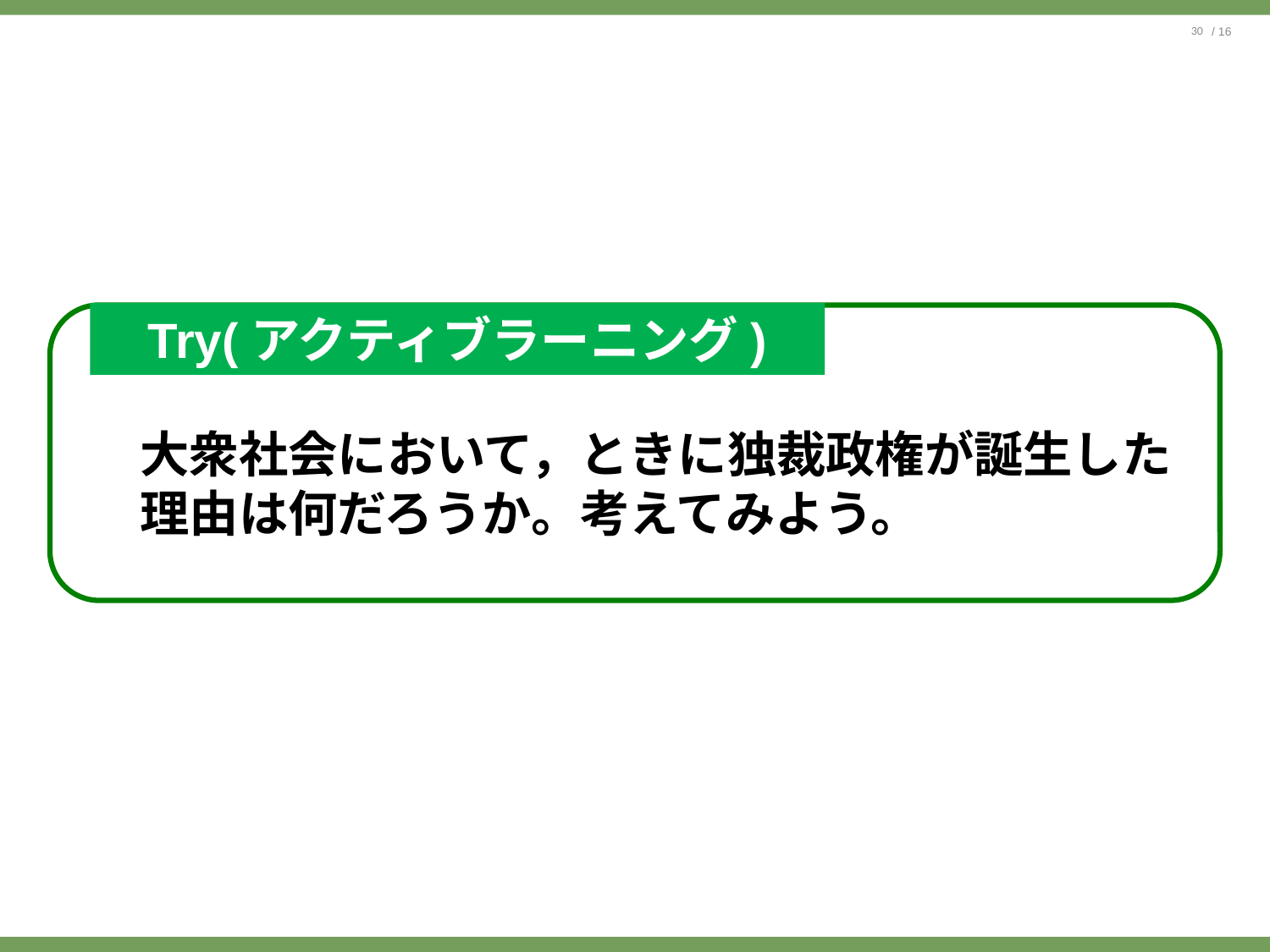

Try(アクティブラーニング)

大衆社会において，ときに独裁政権が誕生した理由は何だろうか。考えてみよう。